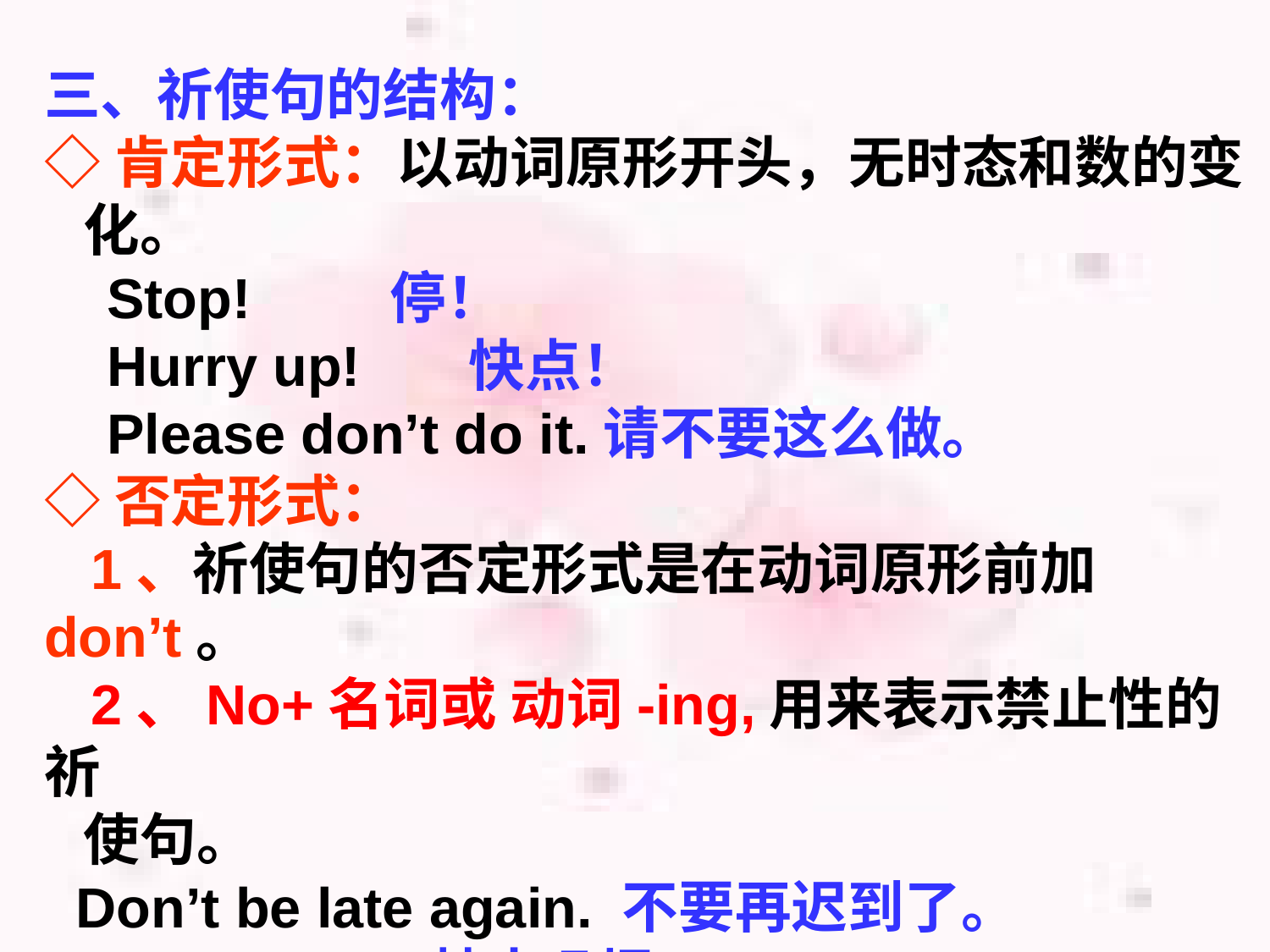

三、祈使句的结构：
◇肯定形式：以动词原形开头，无时态和数的变
  化。
    Stop!        停！
    Hurry up!      快点！
    Please don’t do it.请不要这么做。
◇否定形式：
   1、祈使句的否定形式是在动词原形前加don’t。
   2、No+名词或 动词-ing,用来表示禁止性的祈
  使句。
  Don’t be late again. 不要再迟到了。
  No smoking.禁止吸烟！